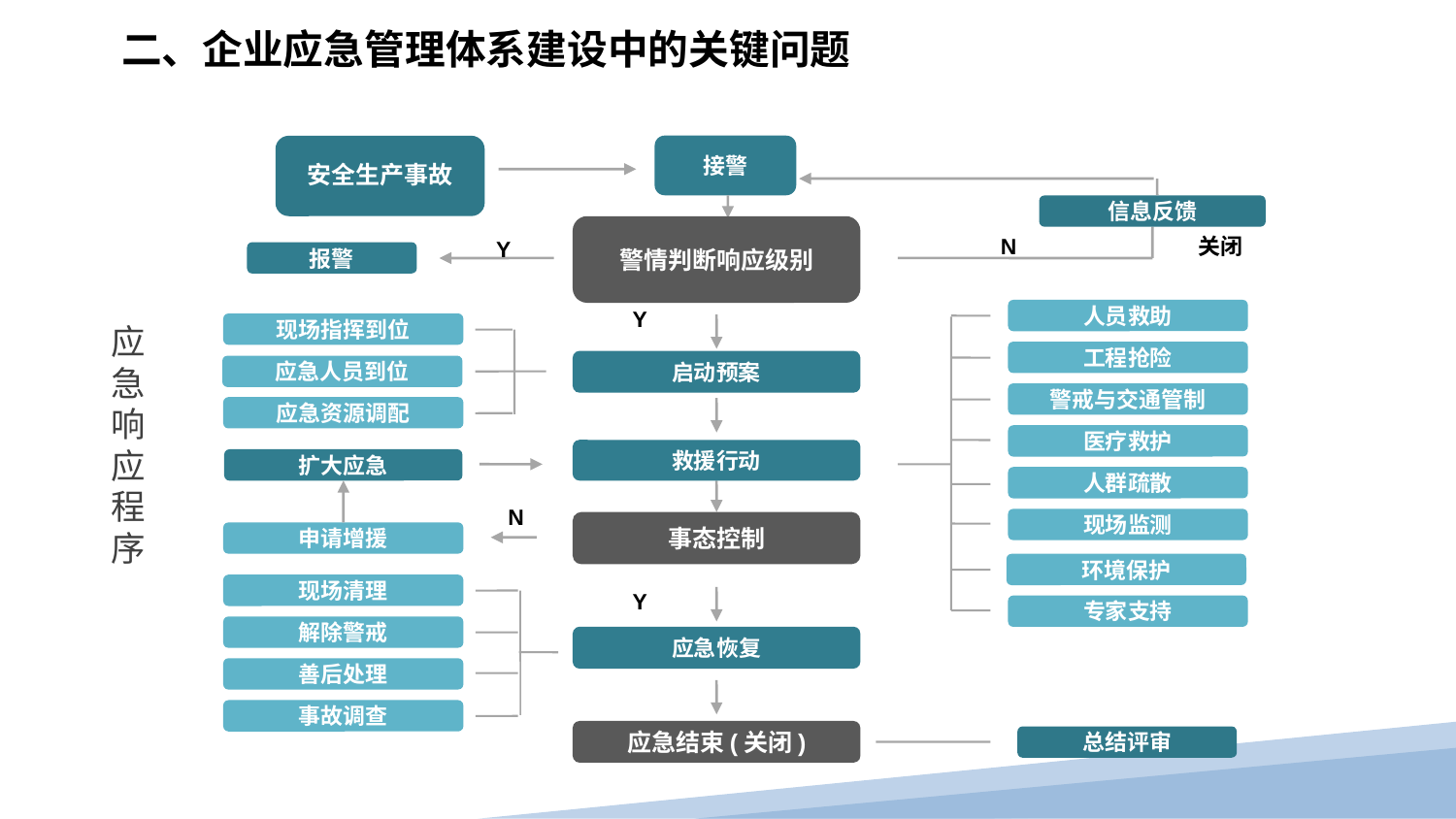

二、企业应急管理体系建设中的关键问题
接警
安全生产事故

信息反馈
警情判断响应级别

N
关闭
Y
报警

人员救助
Y
应急响应程序
现场指挥到位

工程抢险
启动预案
应急人员到位

警戒与交通管制
应急资源调配

医疗救护
救援行动

扩大应急

人群疏散

N
现场监测
事态控制
申请增援

环境保护

现场清理
Y

专家支持

解除警戒
应急恢复

善后处理

事故调查

应急结束(关闭)

总结评审